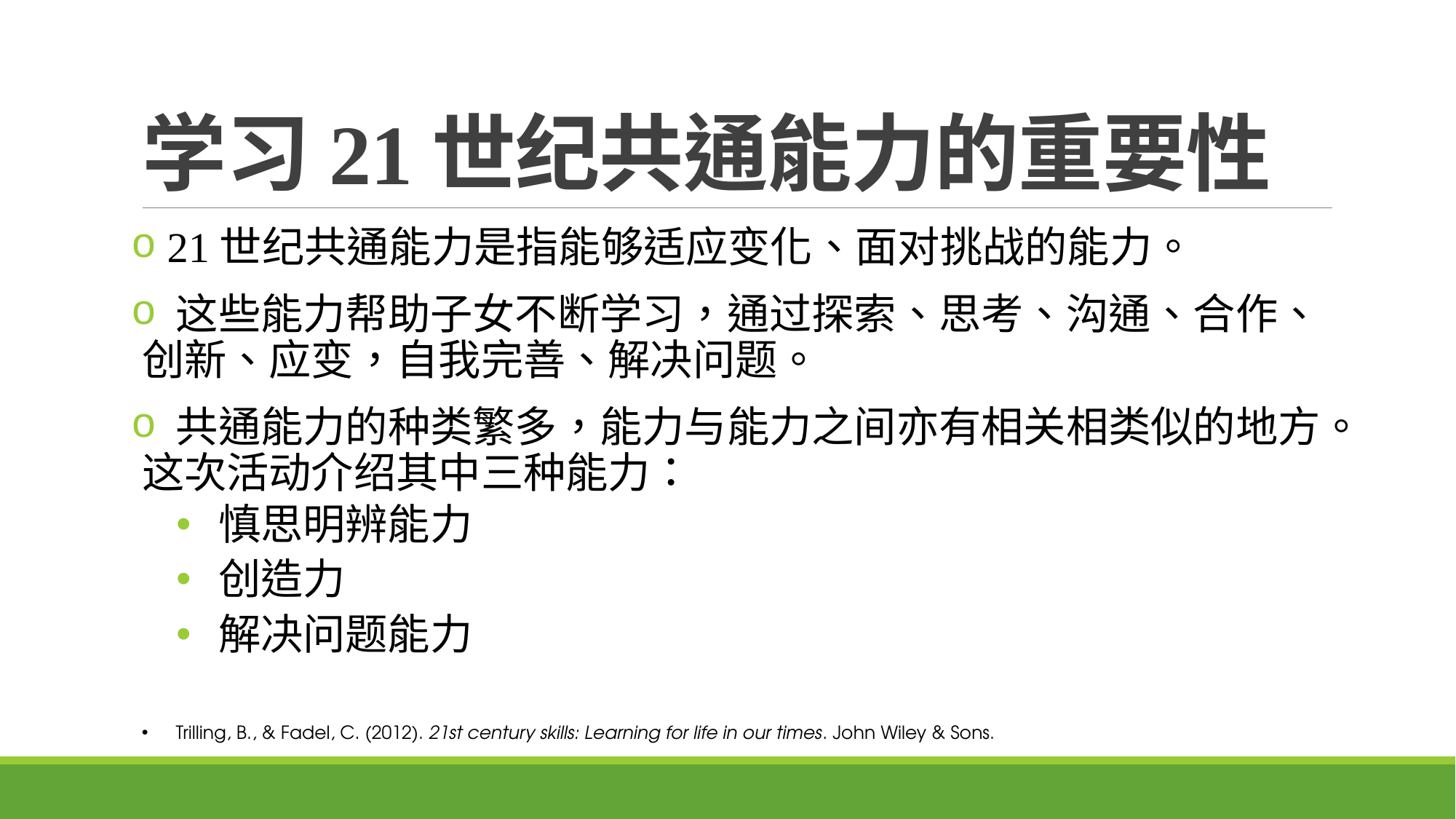

# 学习21世纪共通能力的重要性
 21世纪共通能力是指能够适应变化、面对挑战的能力。
 这些能力帮助子女不断学习，通过探索、思考、沟通、合作、创新、应变，自我完善、解决问题。
 共通能力的种类繁多，能力与能力之间亦有相关相类似的地方。这次活动介绍其中三种能力：
 慎思明辨能力
 创造力
 解决问题能力
Trilling, B., & Fadel, C. (2012). 21st century skills: Learning for life in our times. John Wiley & Sons.